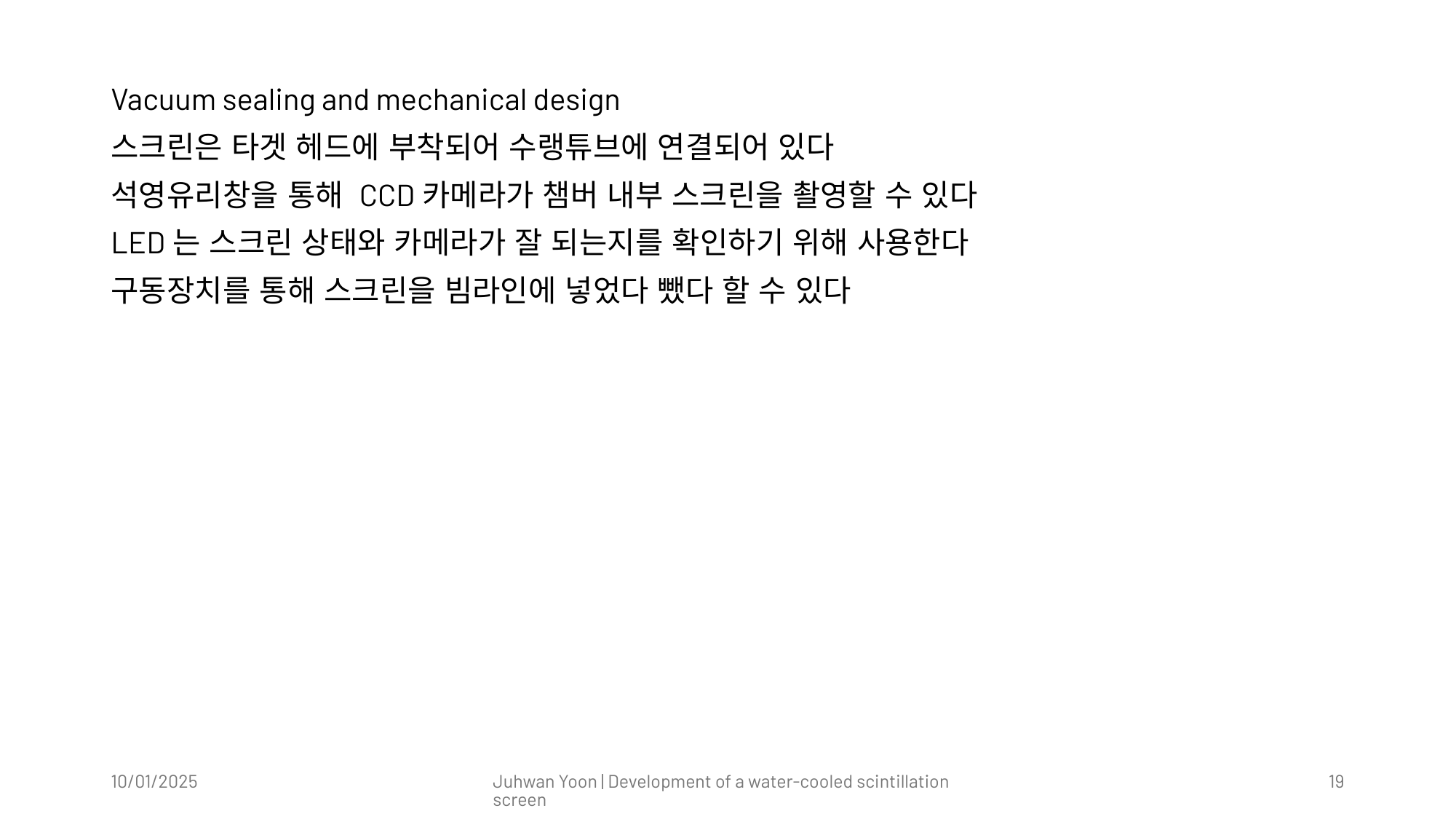

Vacuum sealing and mechanical design
스크린은 타겟 헤드에 부착되어 수랭튜브에 연결되어 있다
석영유리창을 통해 CCD카메라가 챔버 내부 스크린을 촬영할 수 있다
LED는 스크린 상태와 카메라가 잘 되는지를 확인하기 위해 사용한다
구동장치를 통해 스크린을 빔라인에 넣었다 뺐다 할 수 있다

10/01/2025
Juhwan Yoon | Development of a water-cooled scintillation screen
19